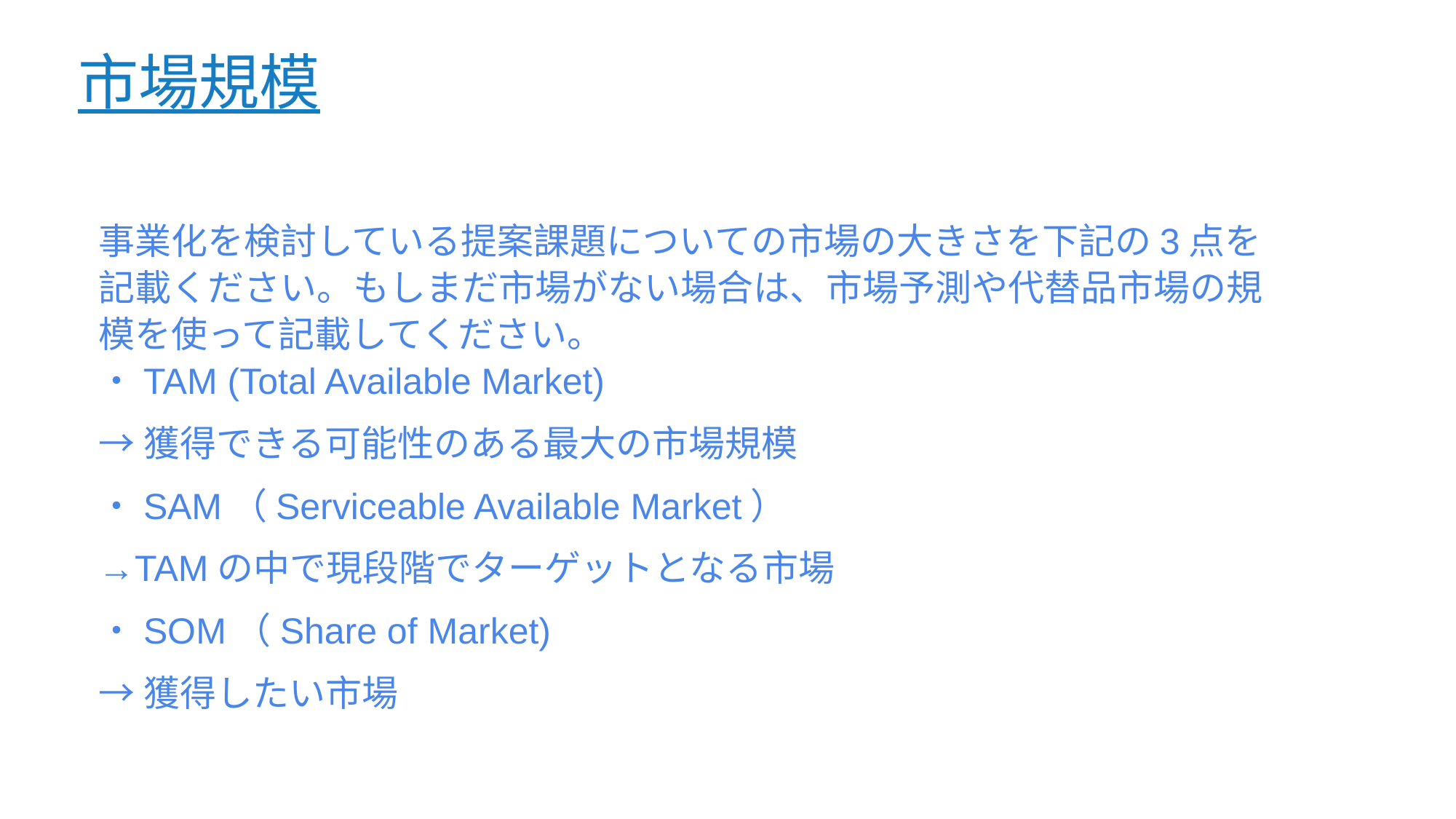

# 市場規模
事業化を検討している提案課題についての市場の大きさを下記の3点を記載ください。もしまだ市場がない場合は、市場予測や代替品市場の規模を使って記載してください。
・TAM (Total Available Market)
→獲得できる可能性のある最大の市場規模
・SAM（Serviceable Available Market）
→TAMの中で現段階でターゲットとなる市場
・SOM（Share of Market)
→獲得したい市場